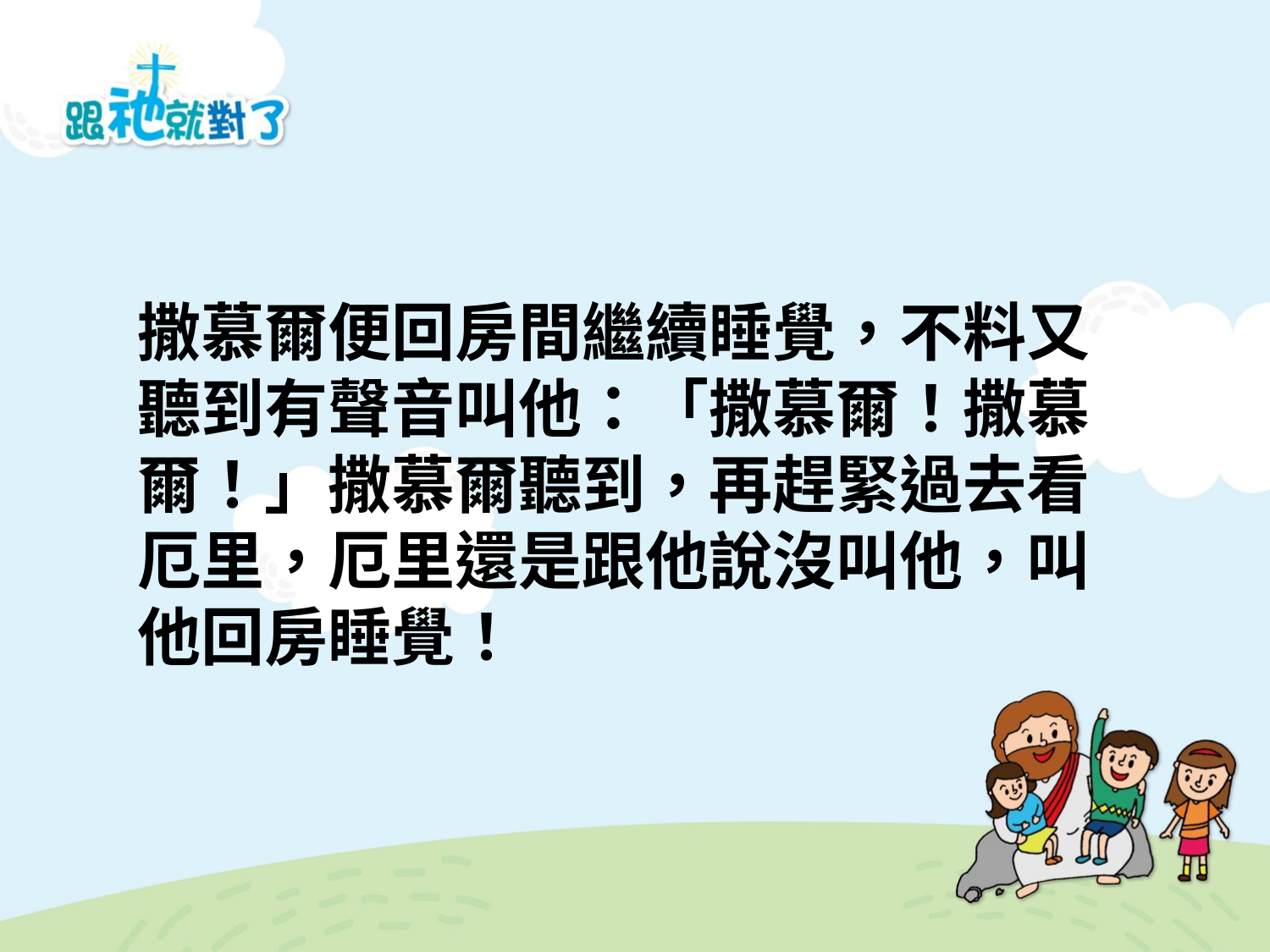

撒慕爾便回房間繼續睡覺，不料又聽到有聲音叫他：「撒慕爾！撒慕爾！」撒慕爾聽到，再趕緊過去看厄里，厄里還是跟他說沒叫他，叫他回房睡覺！